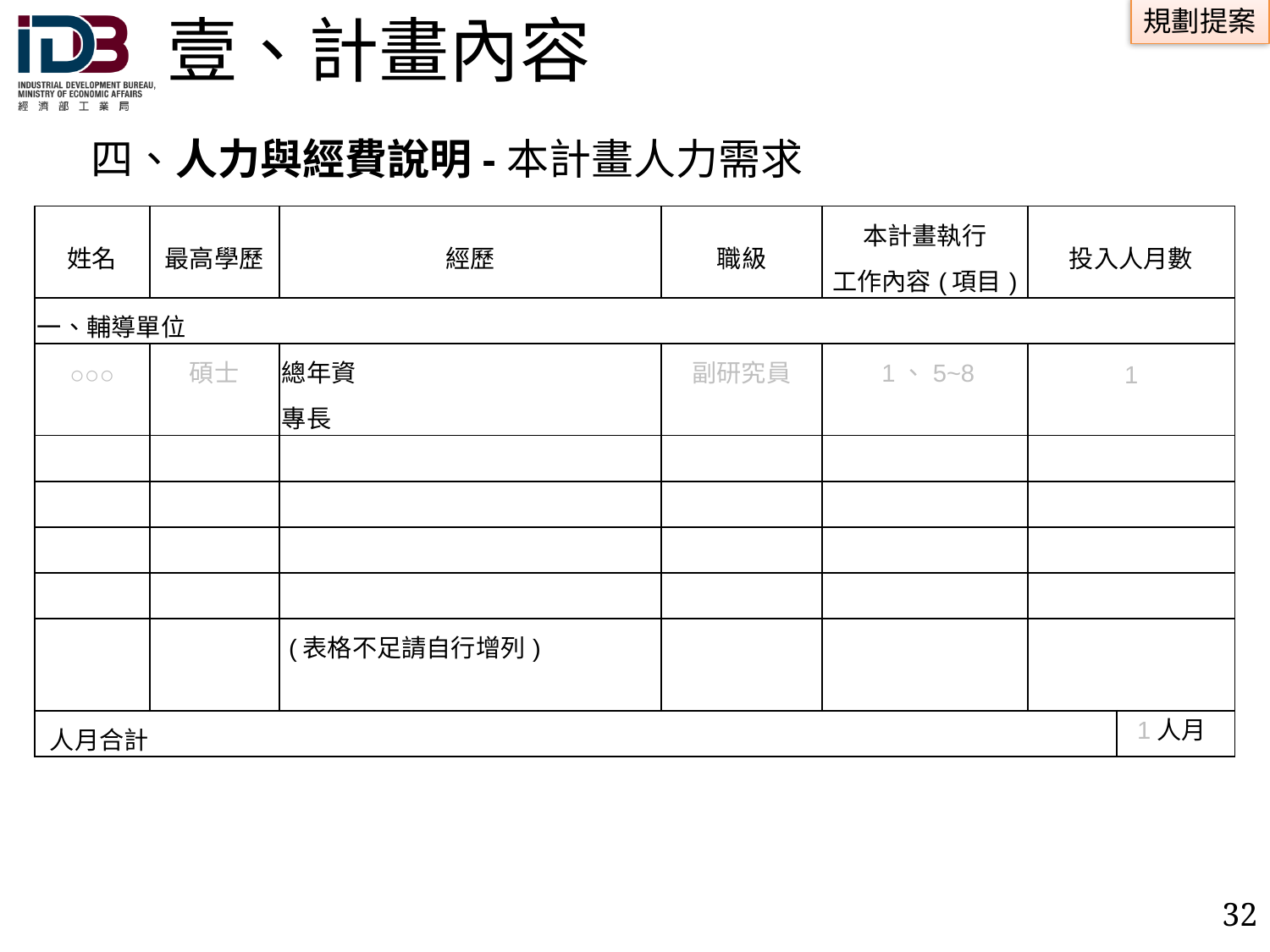

# 壹、計畫內容
四、人力與經費說明-本計畫人力需求
| 姓名 | 最高學歷 | 經歷 | 職級 | 本計畫執行 工作內容(項目) | 投入人月數 |  |
| --- | --- | --- | --- | --- | --- | --- |
| 一、輔導單位 |  |  |  |  |  |  |
| ○○○ | 碩士 | 總年資 專長 | 副研究員 | 1、5~8 | 1 |  |
|  |  |  |  |  |  |  |
|  |  |  |  |  |  |  |
|  |  |  |  |  |  |  |
|  |  |  |  |  |  |  |
|  |  | (表格不足請自行增列) |  |  |  |  |
| 人月合計 |  |  |  |  |  | 1人月 |
32